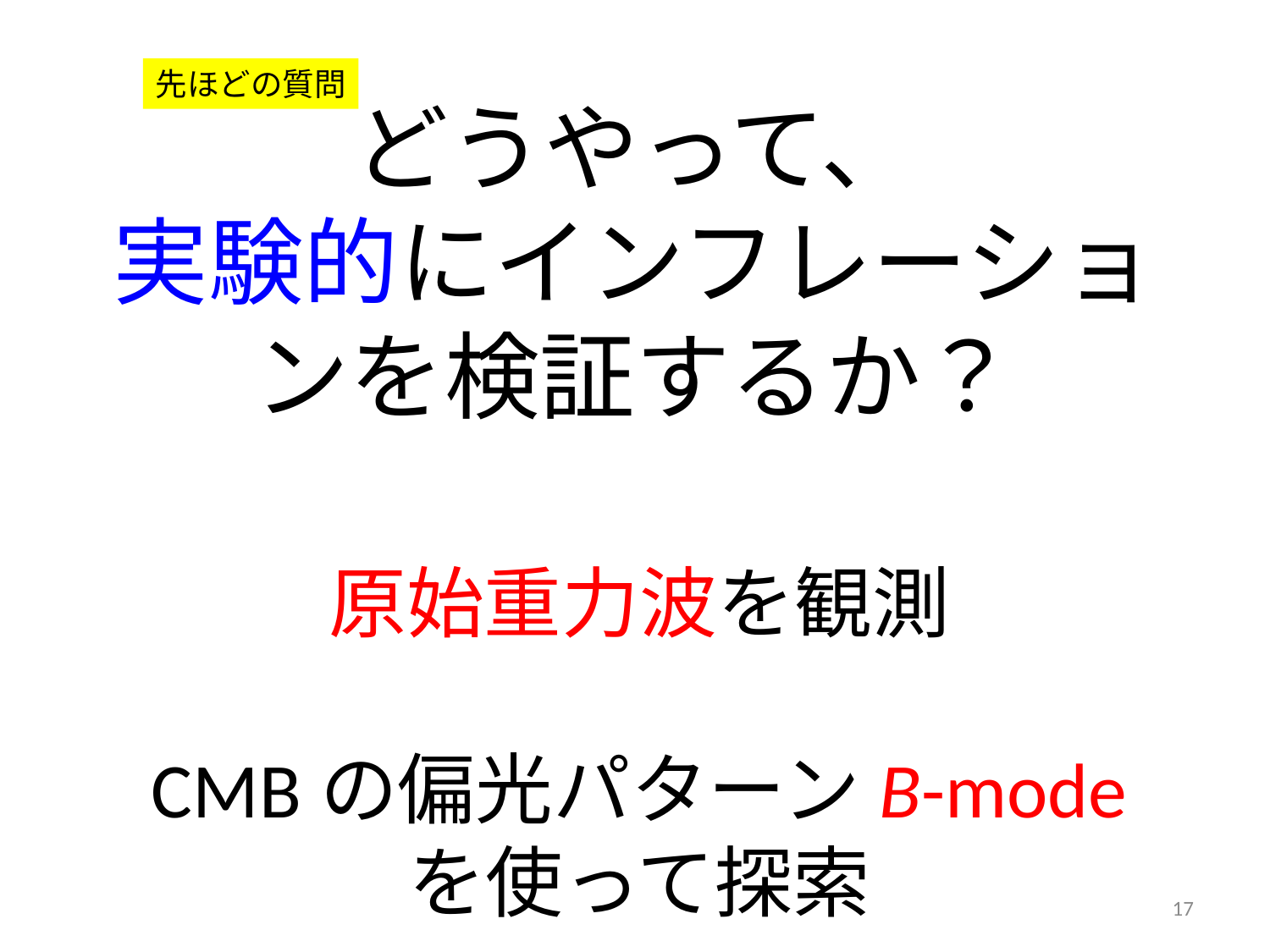

# どうやって、 実験的にインフレーションを検証するか？
先ほどの質問
原始重力波を観測

CMBの偏光パターンB-mode
を使って探索
17